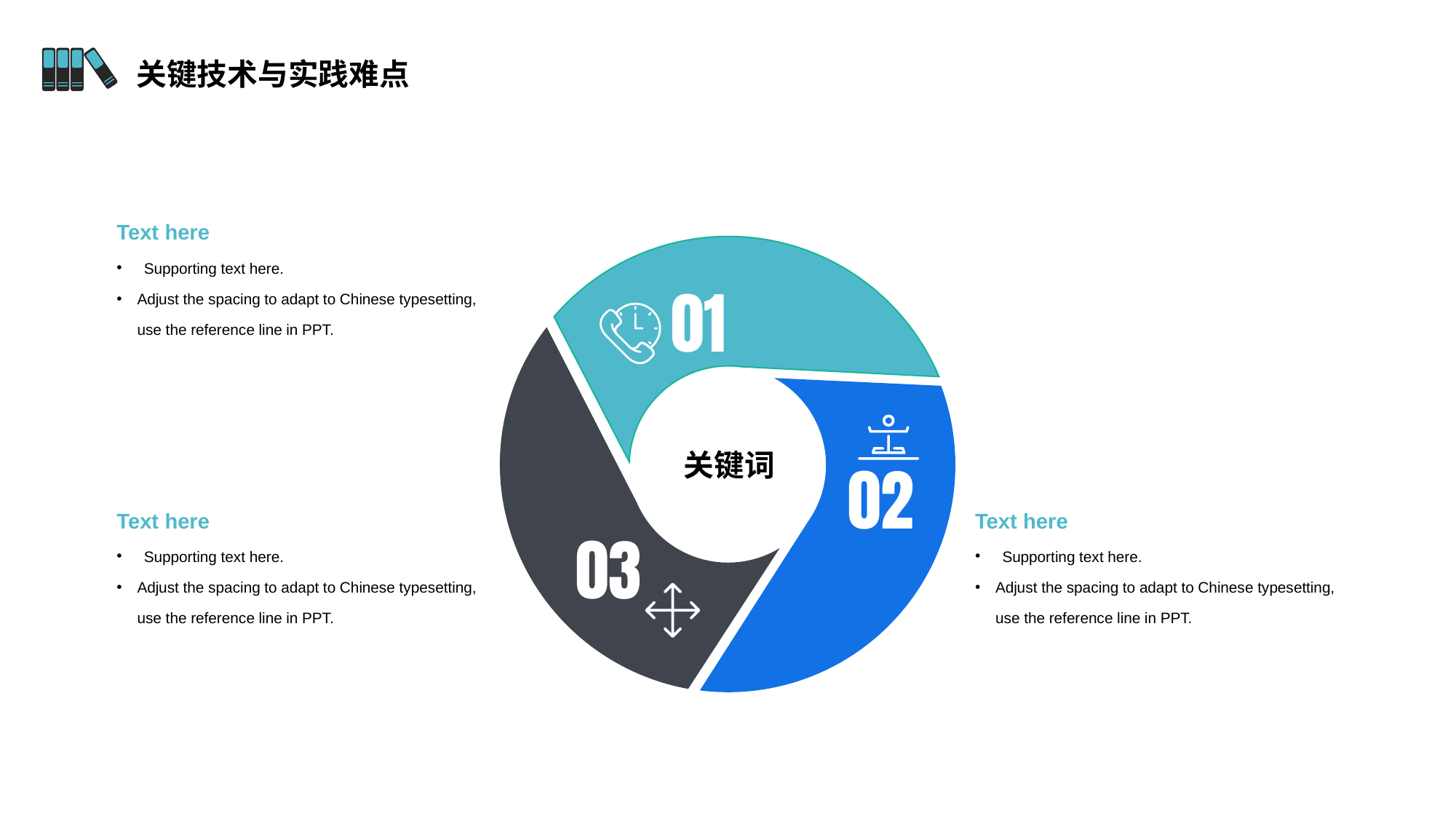

关键技术与实践难点
Text here

Supporting text here.
Adjust the spacing to adapt to Chinese typesetting, use the reference line in PPT.
01

关键词
02
Text here
Text here
03
Supporting text here.
Adjust the spacing to adapt to Chinese typesetting, use the reference line in PPT.
Supporting text here.
Adjust the spacing to adapt to Chinese typesetting, use the reference line in PPT.